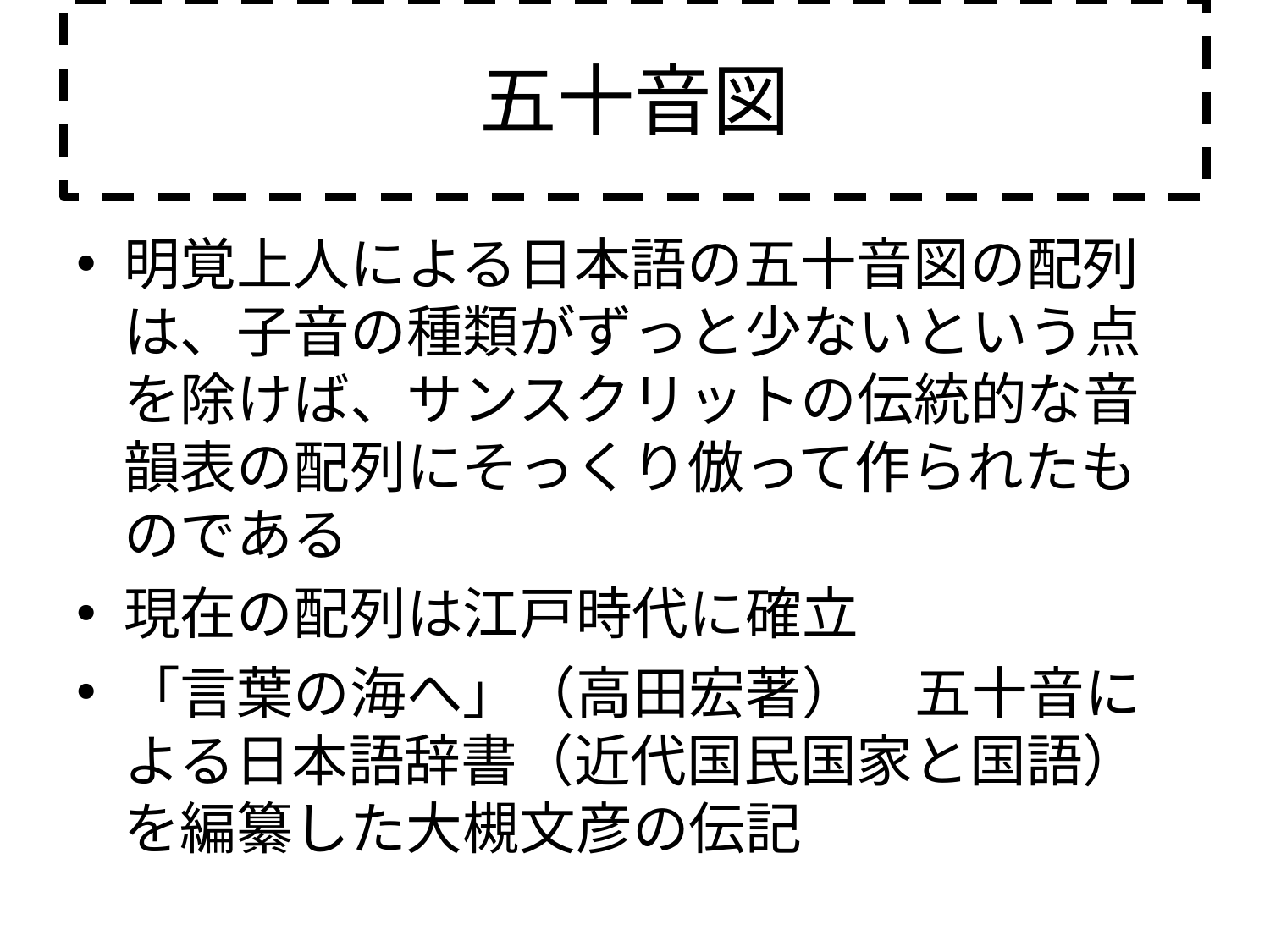

# 五十音図
明覚上人による日本語の五十音図の配列は、子音の種類がずっと少ないという点を除けば、サンスクリットの伝統的な音韻表の配列にそっくり倣って作られたものである
現在の配列は江戸時代に確立
「言葉の海へ」（高田宏著）　五十音による日本語辞書（近代国民国家と国語）を編纂した大槻文彦の伝記